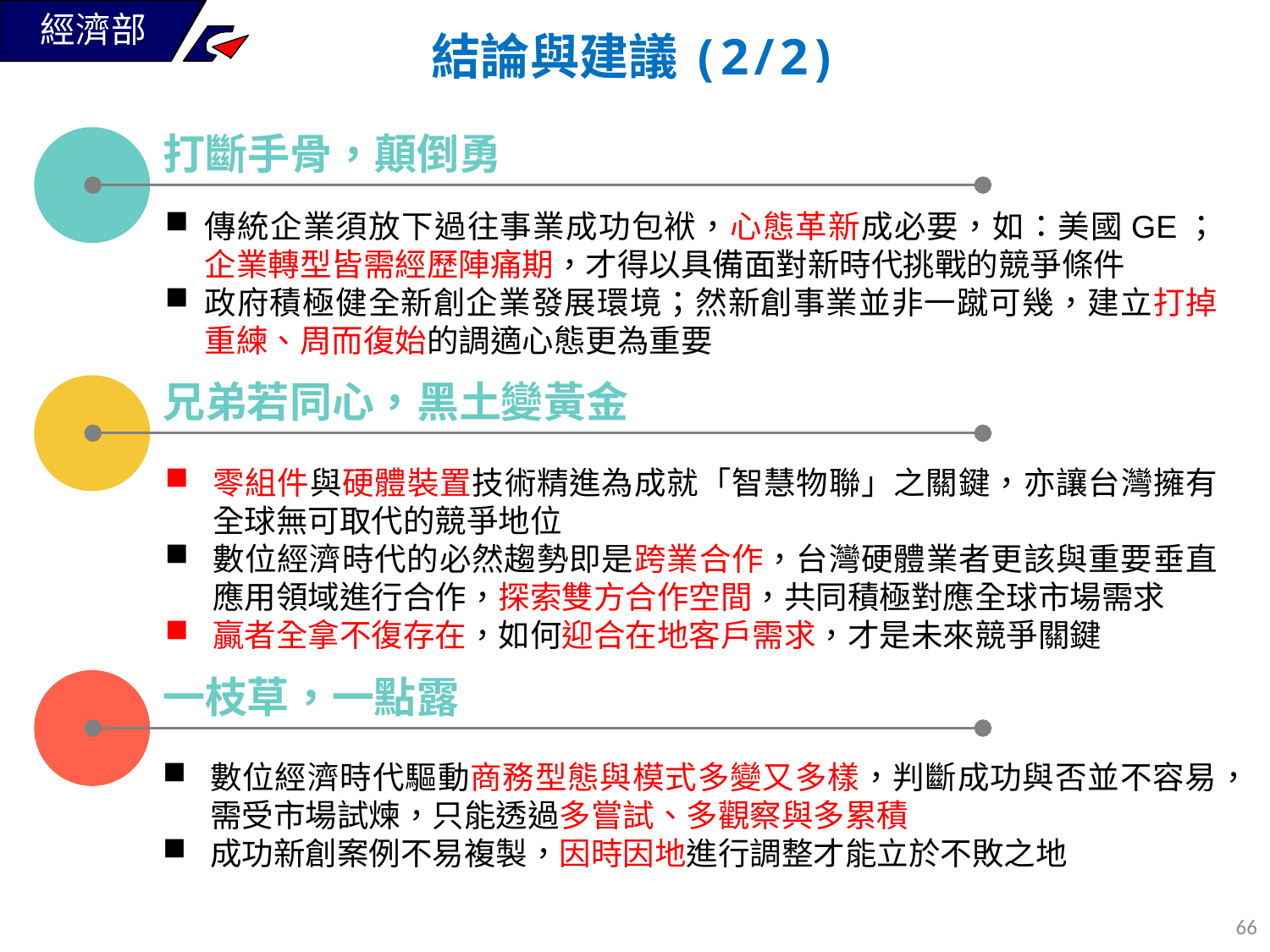

結論與建議(2/2)
打斷手骨，顛倒勇

傳統企業須放下過往事業成功包袱，心態革新成必要，如：美國GE；企業轉型皆需經歷陣痛期，才得以具備面對新時代挑戰的競爭條件
政府積極健全新創企業發展環境；然新創事業並非一蹴可幾，建立打掉重練、周而復始的調適心態更為重要
兄弟若同心，黑土變黃金

零組件與硬體裝置技術精進為成就「智慧物聯」之關鍵，亦讓台灣擁有全球無可取代的競爭地位
數位經濟時代的必然趨勢即是跨業合作，台灣硬體業者更該與重要垂直應用領域進行合作，探索雙方合作空間，共同積極對應全球市場需求
贏者全拿不復存在，如何迎合在地客戶需求，才是未來競爭關鍵
一枝草，一點露

數位經濟時代驅動商務型態與模式多變又多樣，判斷成功與否並不容易，需受市場試煉，只能透過多嘗試、多觀察與多累積
成功新創案例不易複製，因時因地進行調整才能立於不敗之地
66